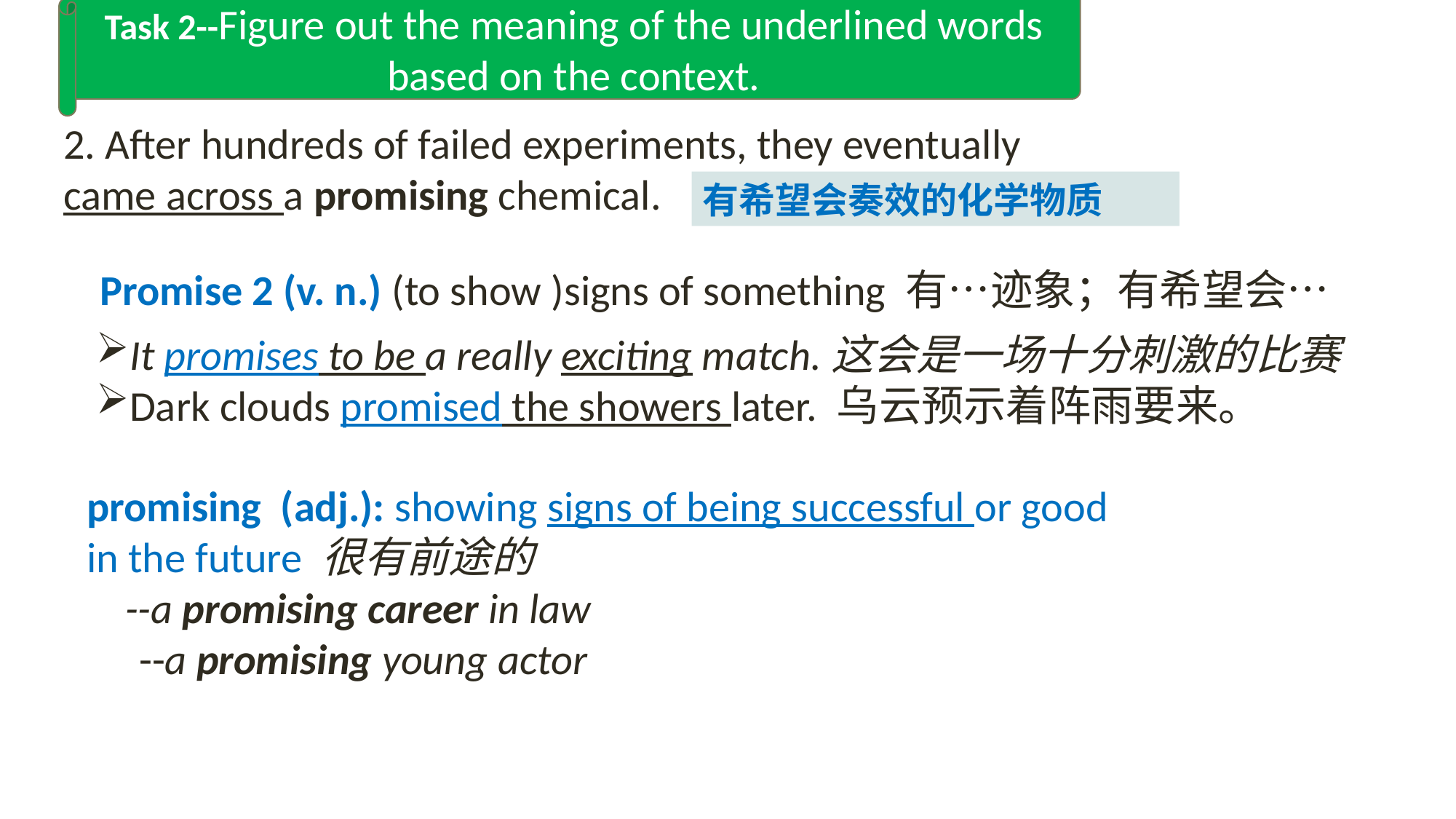

Task 2--Figure out the meaning of the underlined words based on the context.

2. After hundreds of failed experiments, they eventually came across a promising chemical.
有希望会奏效的化学物质
Promise 2 (v. n.) (to show )signs of something 有…迹象；有希望会…
It promises to be a really exciting match.这会是一场十分刺激的比赛
Dark clouds promised the showers later. 乌云预示着阵雨要来。
promising  (adj.): showing signs of being successful or good in the future 很有前途的
    --a promising career in law
　--a promising young actor